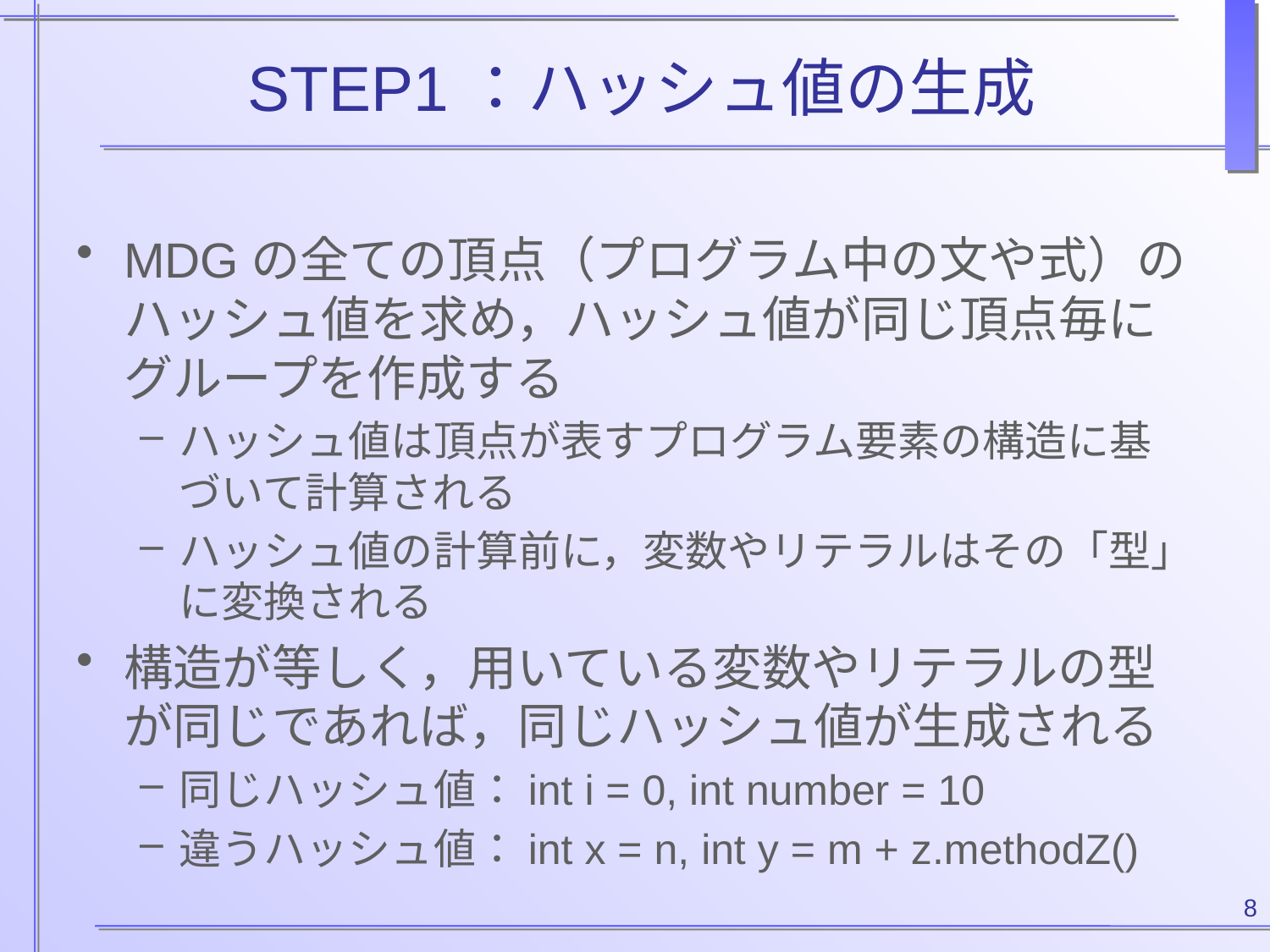

# STEP1：ハッシュ値の生成
MDGの全ての頂点（プログラム中の文や式）のハッシュ値を求め，ハッシュ値が同じ頂点毎にグループを作成する
ハッシュ値は頂点が表すプログラム要素の構造に基づいて計算される
ハッシュ値の計算前に，変数やリテラルはその「型」に変換される
構造が等しく，用いている変数やリテラルの型が同じであれば，同じハッシュ値が生成される
同じハッシュ値：int i = 0, int number = 10
違うハッシュ値：int x = n, int y = m + z.methodZ()

8